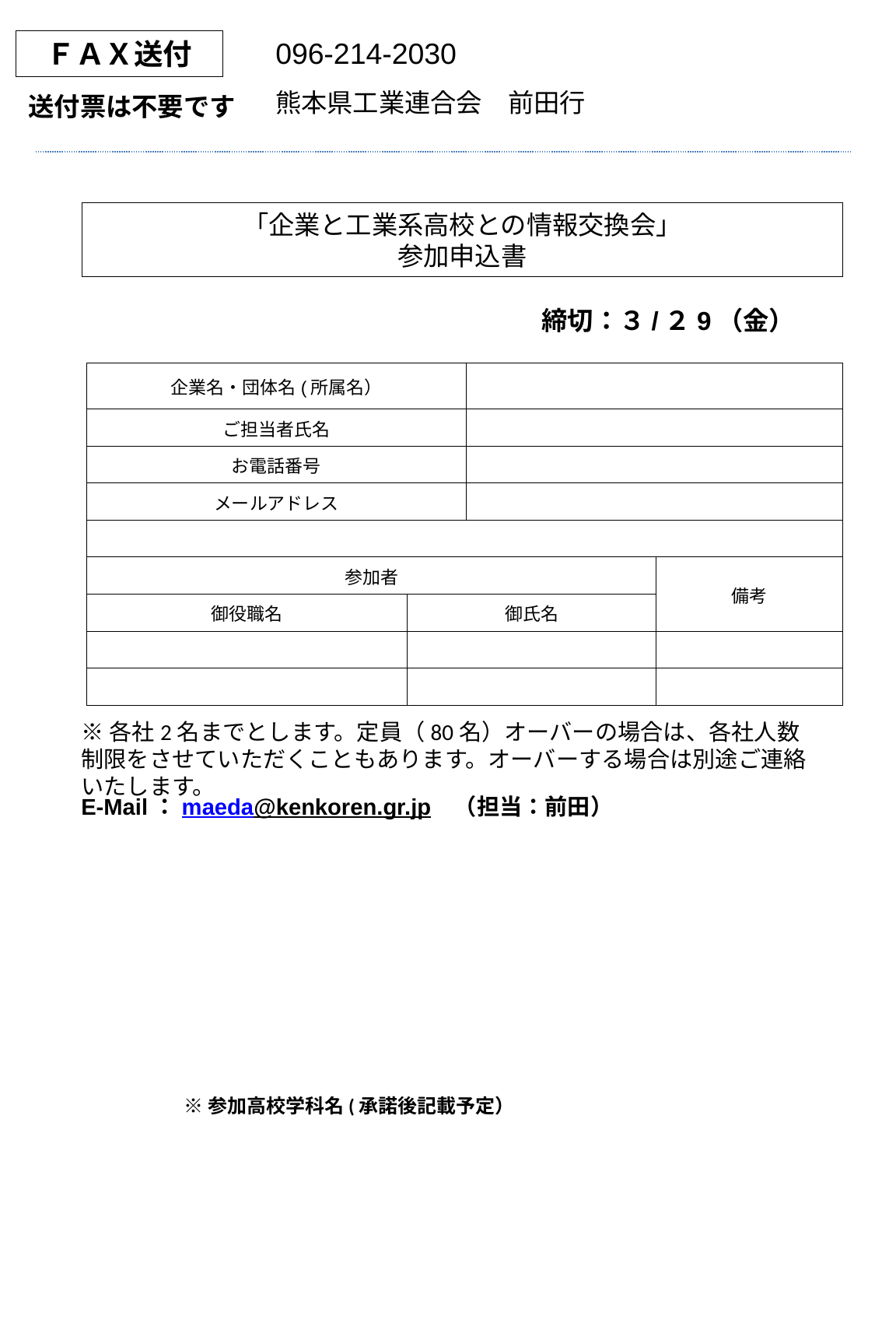

096-214-2030
ＦＡＸ送付
熊本県工業連合会　前田行
送付票は不要です
「企業と工業系高校との情報交換会」
参加申込書
締切：３/２9（金）
| 企業名・団体名(所属名） |  |  |  |
| --- | --- | --- | --- |
| ご担当者氏名 |  |  |  |
| お電話番号 |  |  |  |
| メールアドレス |  |  |  |
|  |  |  |  |
| 参加者 |  |  | 備考 |
| 御役職名 | 御氏名 |  |  |
|  |  |  |  |
|  |  |  |  |
※各社2名までとします。定員（80名）オーバーの場合は、各社人数制限をさせていただくこともあります。オーバーする場合は別途ご連絡いたします。

E-Mail：maeda@kenkoren.gr.jp　（担当：前田）
※参加高校学科名(承諾後記載予定）